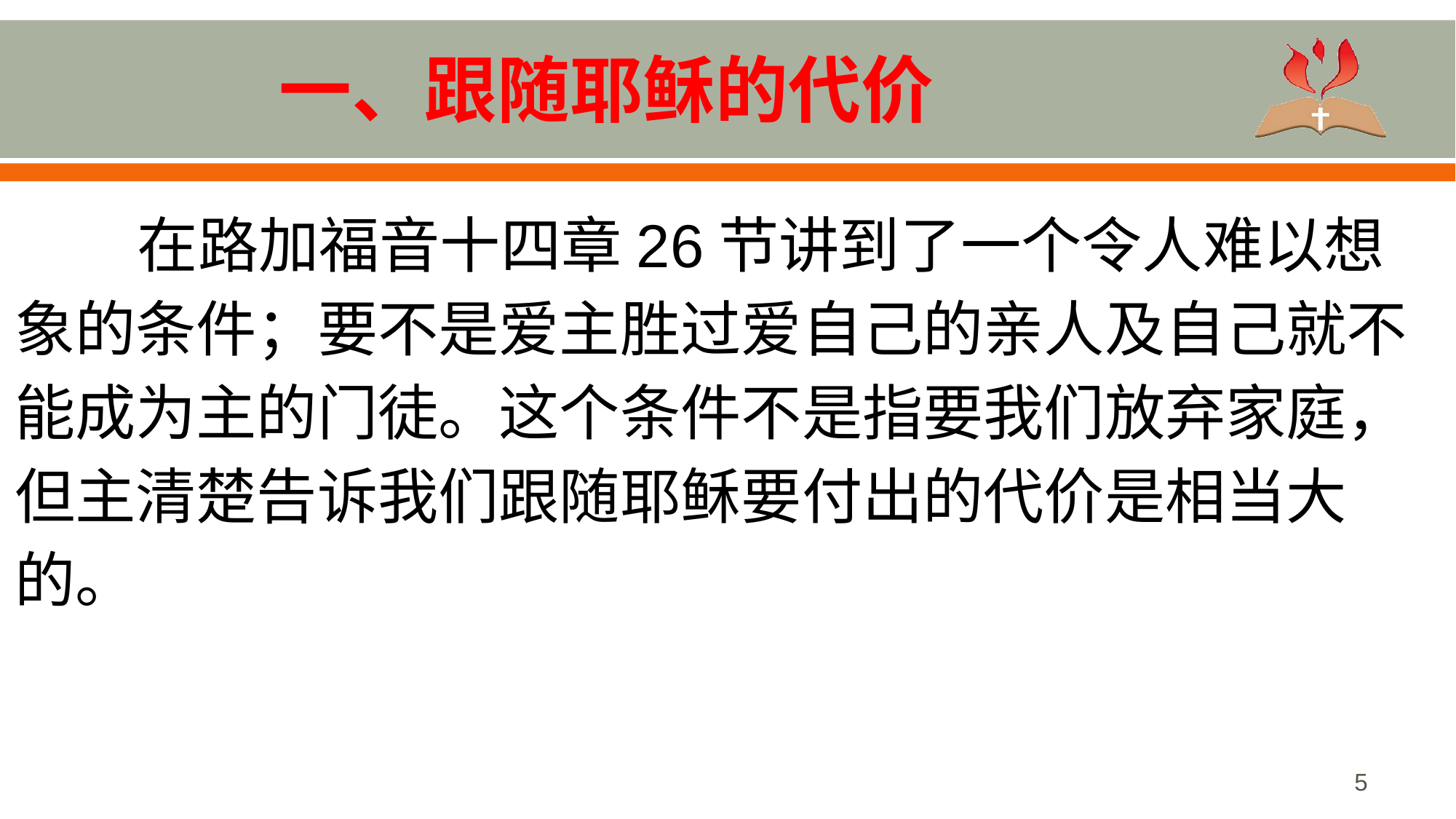

# 一、跟随耶稣的代价
在路加福音十四章26节讲到了一个令人难以想象的条件；要不是爱主胜过爱自己的亲人及自己就不能成为主的门徒。这个条件不是指要我们放弃家庭，但主清楚告诉我们跟随耶稣要付出的代价是相当大的。

5